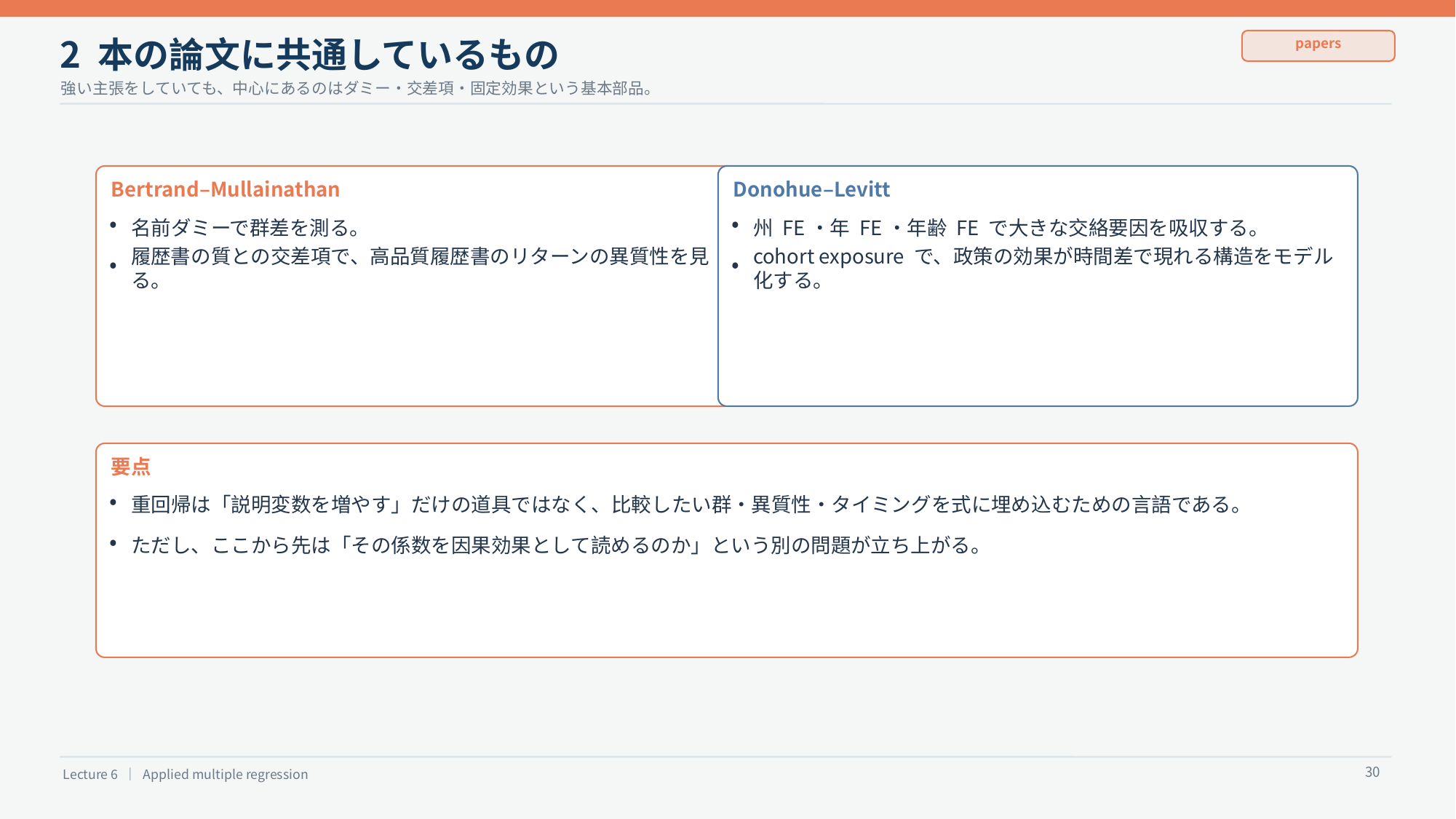

2 本の論文に共通しているもの
papers
強い主張をしていても、中心にあるのはダミー・交差項・固定効果という基本部品。

Bertrand–Mullainathan
Donohue–Levitt
名前ダミーで群差を測る。
州 FE・年 FE・年齢 FE で大きな交絡要因を吸収する。
•
•
履歴書の質との交差項で、高品質履歴書のリターンの異質性を見る。
cohort exposure で、政策の効果が時間差で現れる構造をモデル化する。
•
•

要点
重回帰は「説明変数を増やす」だけの道具ではなく、比較したい群・異質性・タイミングを式に埋め込むための言語である。
•
ただし、ここから先は「その係数を因果効果として読めるのか」という別の問題が立ち上がる。
•

30
Lecture 6 ｜ Applied multiple regression